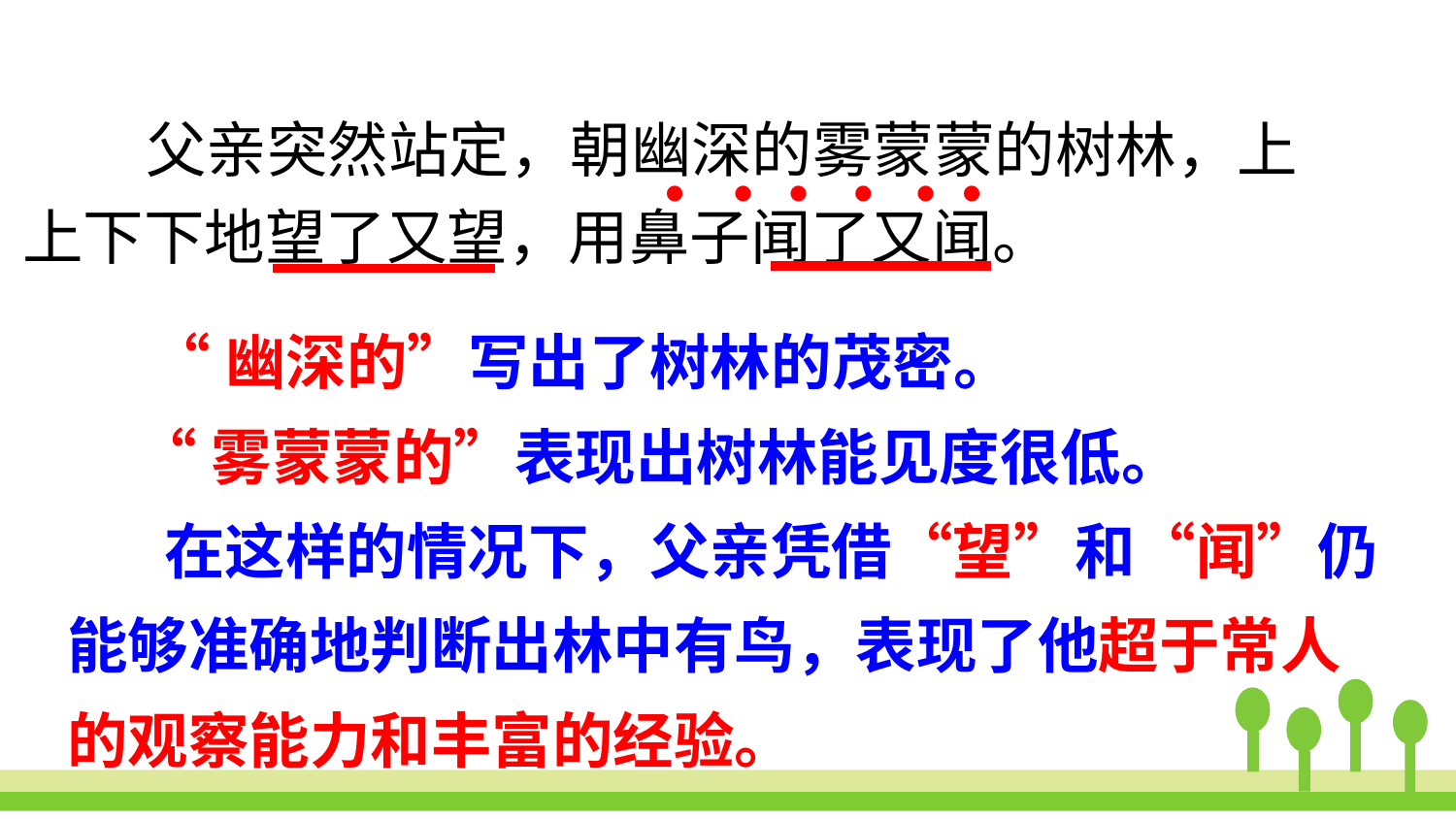

父亲突然站定，朝幽深的雾蒙蒙的树林，上上下下地望了又望，用鼻子闻了又闻。
●
●
●
●
●
●
      “幽深的”写出了树林的茂密。
     “雾蒙蒙的”表现出树林能见度很低。
      在这样的情况下，父亲凭借“望”和“闻”仍能够准确地判断出林中有鸟，表现了他超于常人的观察能力和丰富的经验。